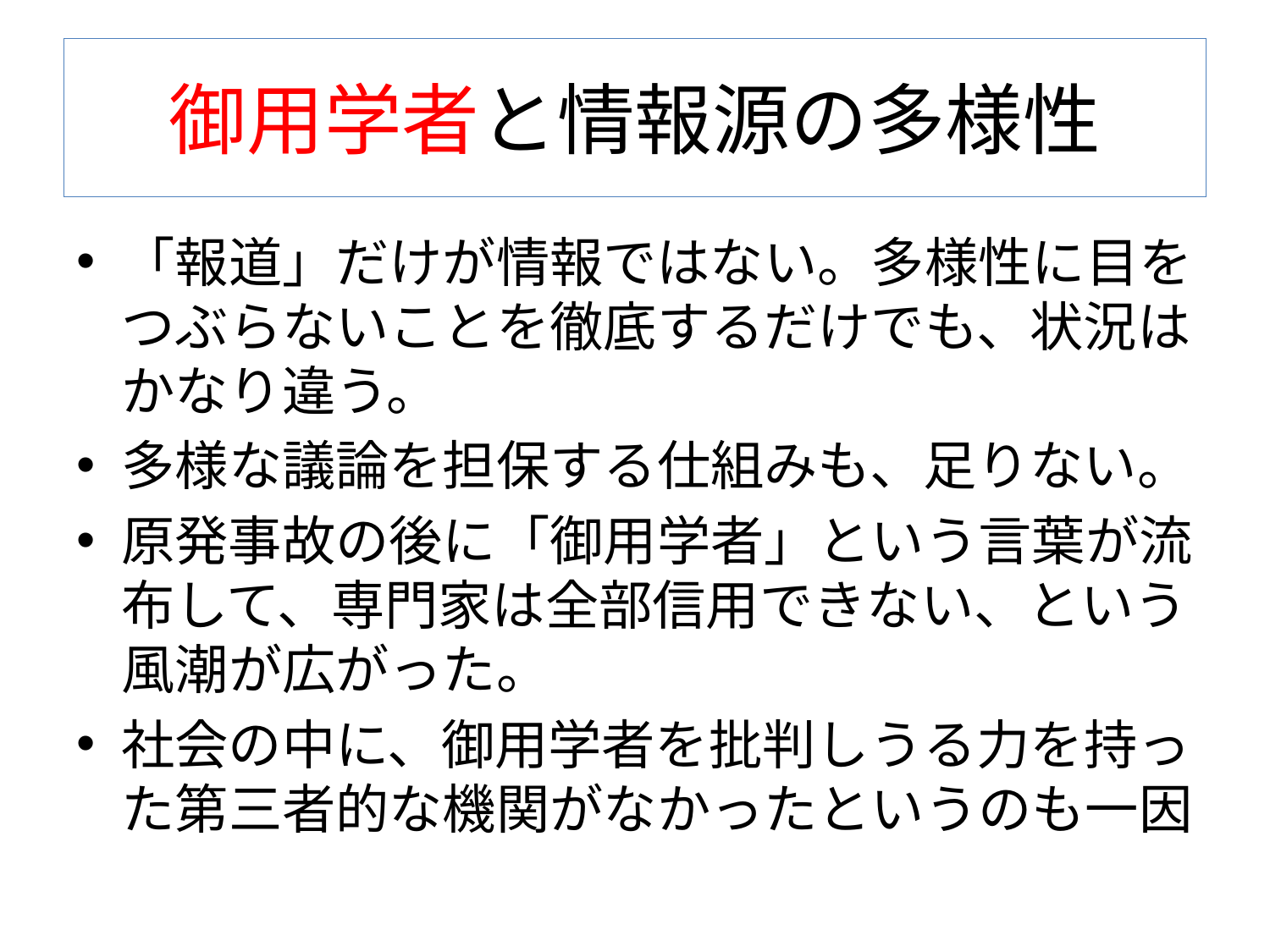

# 御用学者と情報源の多様性
「報道」だけが情報ではない。多様性に目をつぶらないことを徹底するだけでも、状況はかなり違う。
多様な議論を担保する仕組みも、足りない。
原発事故の後に「御用学者」という言葉が流布して、専門家は全部信用できない、という風潮が広がった。
社会の中に、御用学者を批判しうる力を持った第三者的な機関がなかったというのも一因